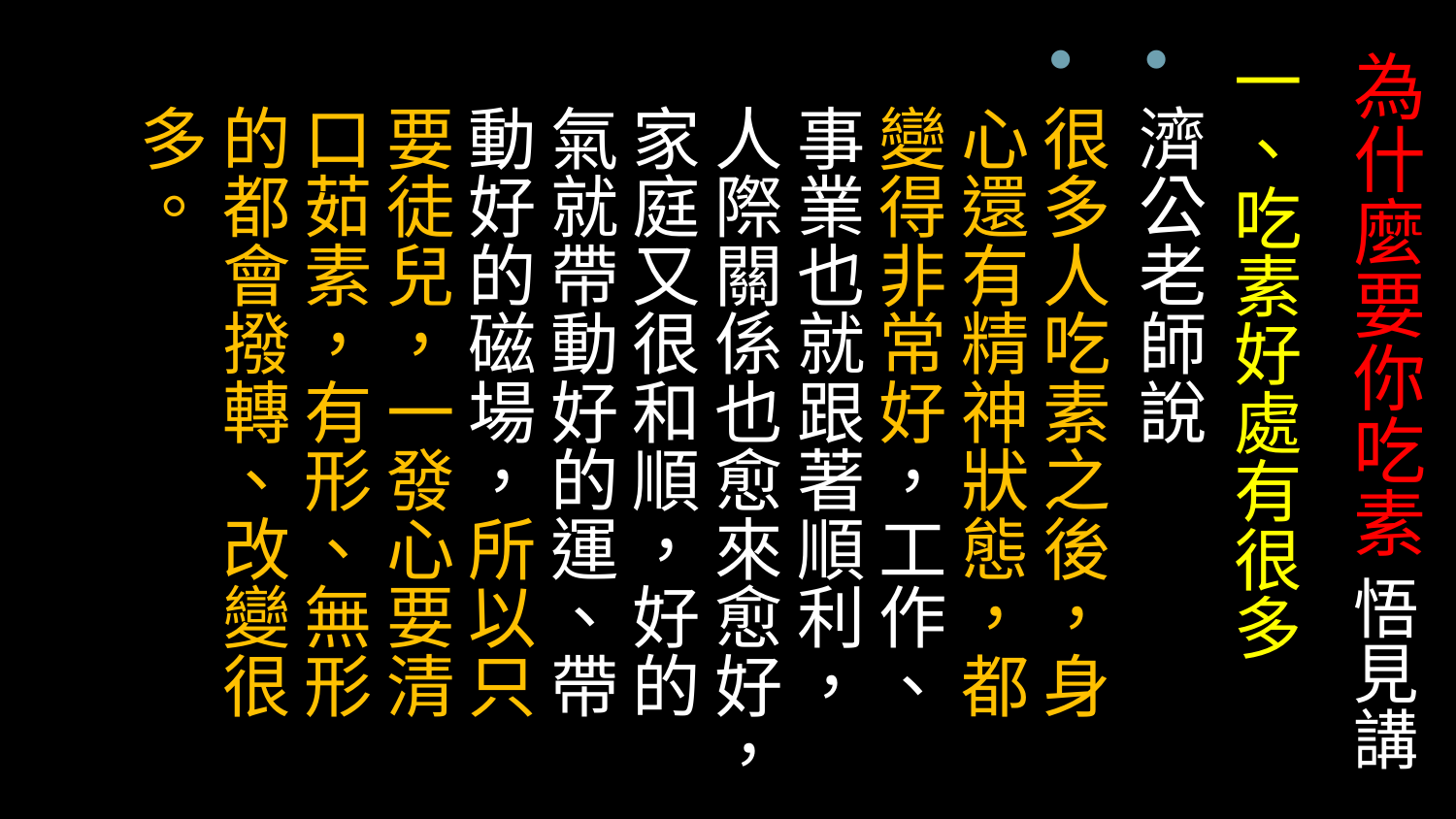

一、吃素好處有很多
濟公老師說
很多人吃素之後，身心還有精神狀態，都變得非常好，工作、事業也就跟著順利，人際關係也愈來愈好，家庭又很和順，好的氣就帶動好的運、帶動好的磁場，所以只要徒兒，一發心要清口茹素，有形、無形的都會撥轉、改變很多。

# 為什麼要你吃素 悟見講